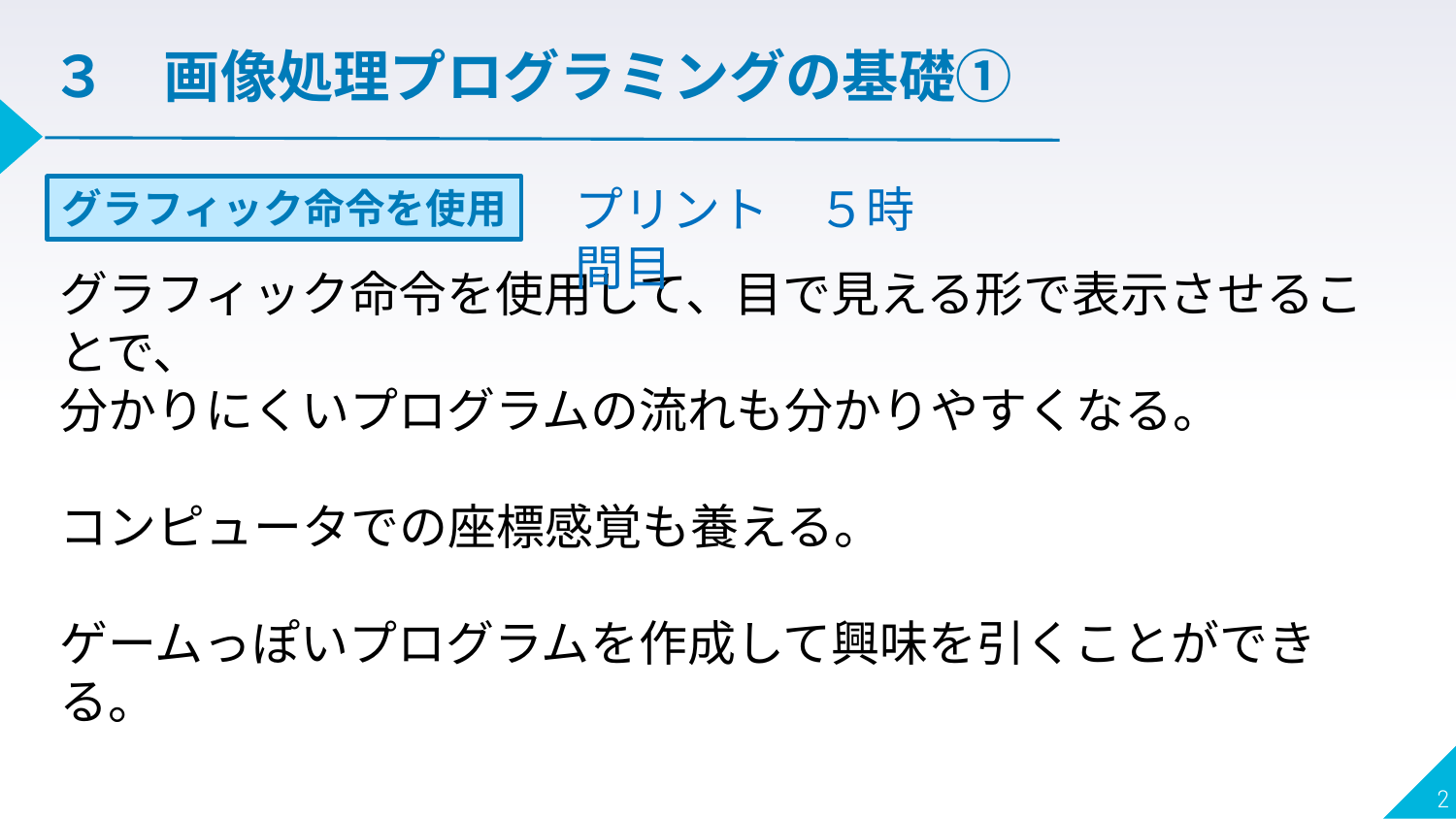

３　画像処理プログラミングの基礎①
プリント　５時間目
グラフィック命令を使用
グラフィック命令を使用して、目で見える形で表示させることで、
分かりにくいプログラムの流れも分かりやすくなる。

コンピュータでの座標感覚も養える。

ゲームっぽいプログラムを作成して興味を引くことができる。
2